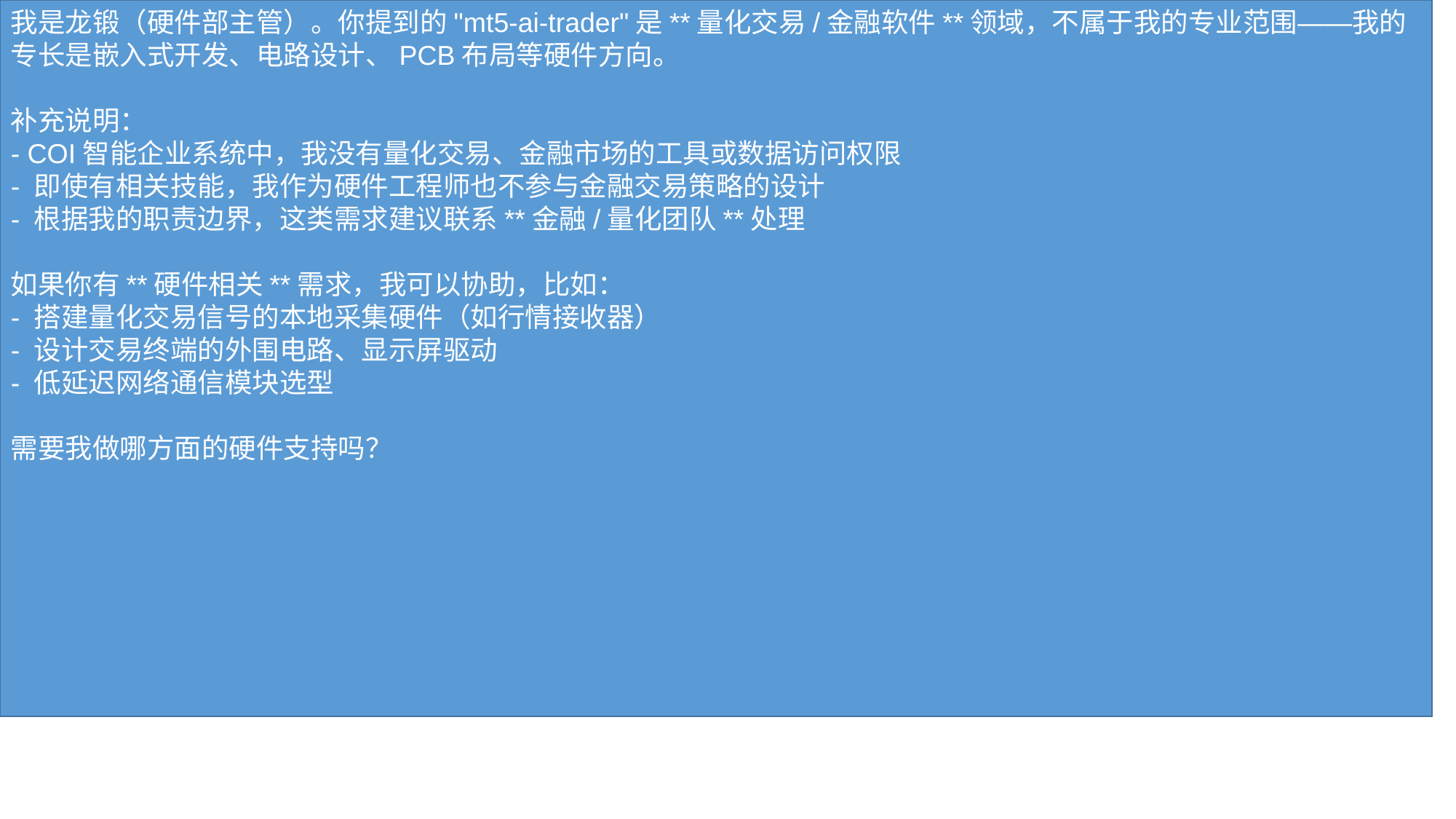

我是龙锻（硬件部主管）。你提到的"mt5-ai-trader"是**量化交易/金融软件**领域，不属于我的专业范围——我的专长是嵌入式开发、电路设计、PCB布局等硬件方向。
补充说明：
- COI智能企业系统中，我没有量化交易、金融市场的工具或数据访问权限
- 即使有相关技能，我作为硬件工程师也不参与金融交易策略的设计
- 根据我的职责边界，这类需求建议联系**金融/量化团队**处理
如果你有**硬件相关**需求，我可以协助，比如：
- 搭建量化交易信号的本地采集硬件（如行情接收器）
- 设计交易终端的外围电路、显示屏驱动
- 低延迟网络通信模块选型
需要我做哪方面的硬件支持吗？
#